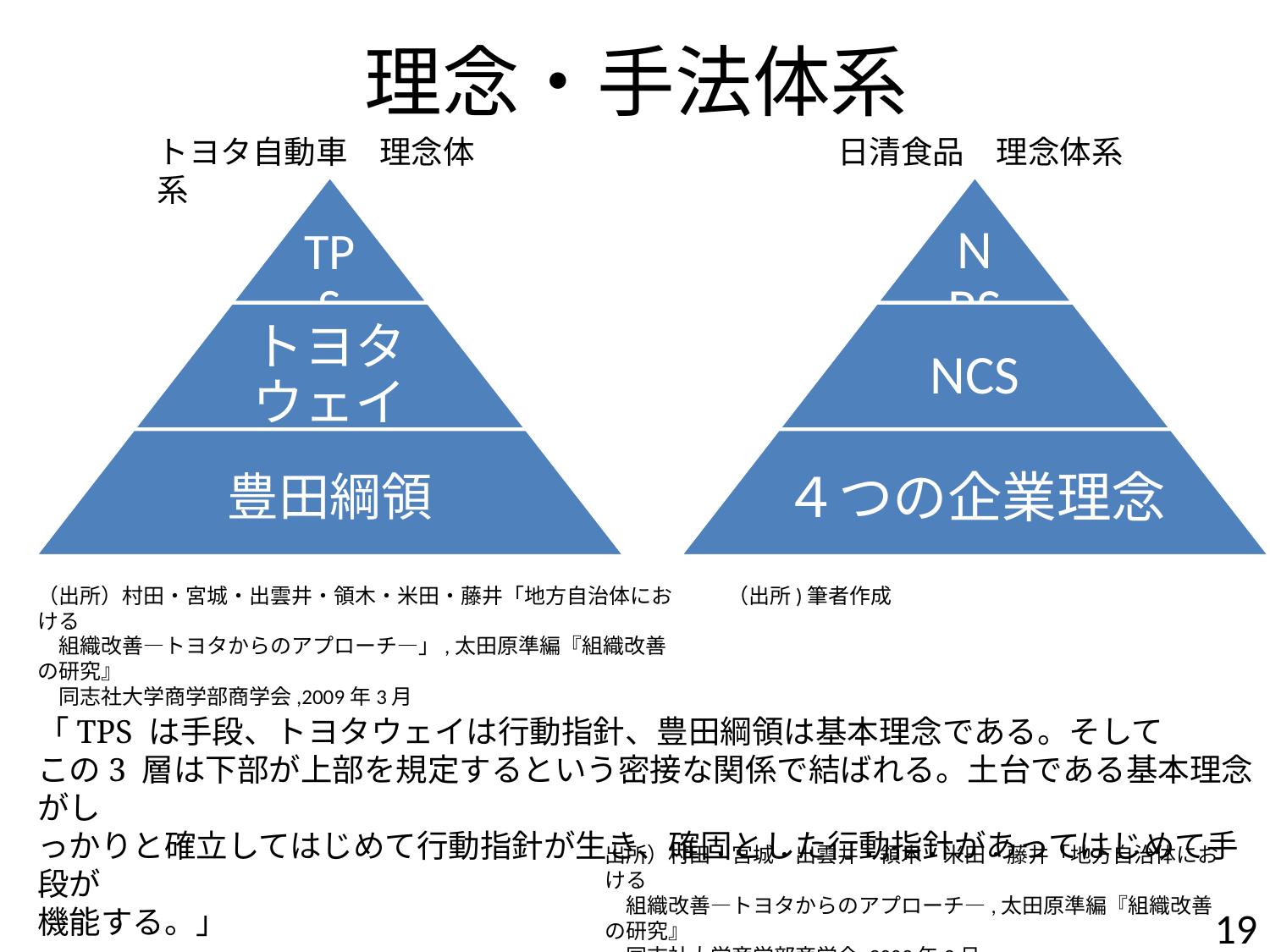

# 理念・手法体系
トヨタ自動車　理念体系
日清食品　理念体系
TPS
トヨタウェイ
豊田綱領
NPS
NCS
４つの企業理念
（出所）村田・宮城・出雲井・領木・米田・藤井「地方自治体における
　組織改善―トヨタからのアプローチ―」,太田原準編『組織改善の研究』
　同志社大学商学部商学会,2009年3月
（出所)筆者作成
「TPS は手段、トヨタウェイは行動指針、豊田綱領は基本理念である。そして
この3 層は下部が上部を規定するという密接な関係で結ばれる。土台である基本理念がし
っかりと確立してはじめて行動指針が生き、確固とした行動指針があってはじめて手段が
機能する。」
出所）村田・宮城・出雲井・領木・米田・藤井「地方自治体における
　組織改善―トヨタからのアプローチ―,太田原準編『組織改善の研究』
　同志社大学商学部商学会,2009年3月
19